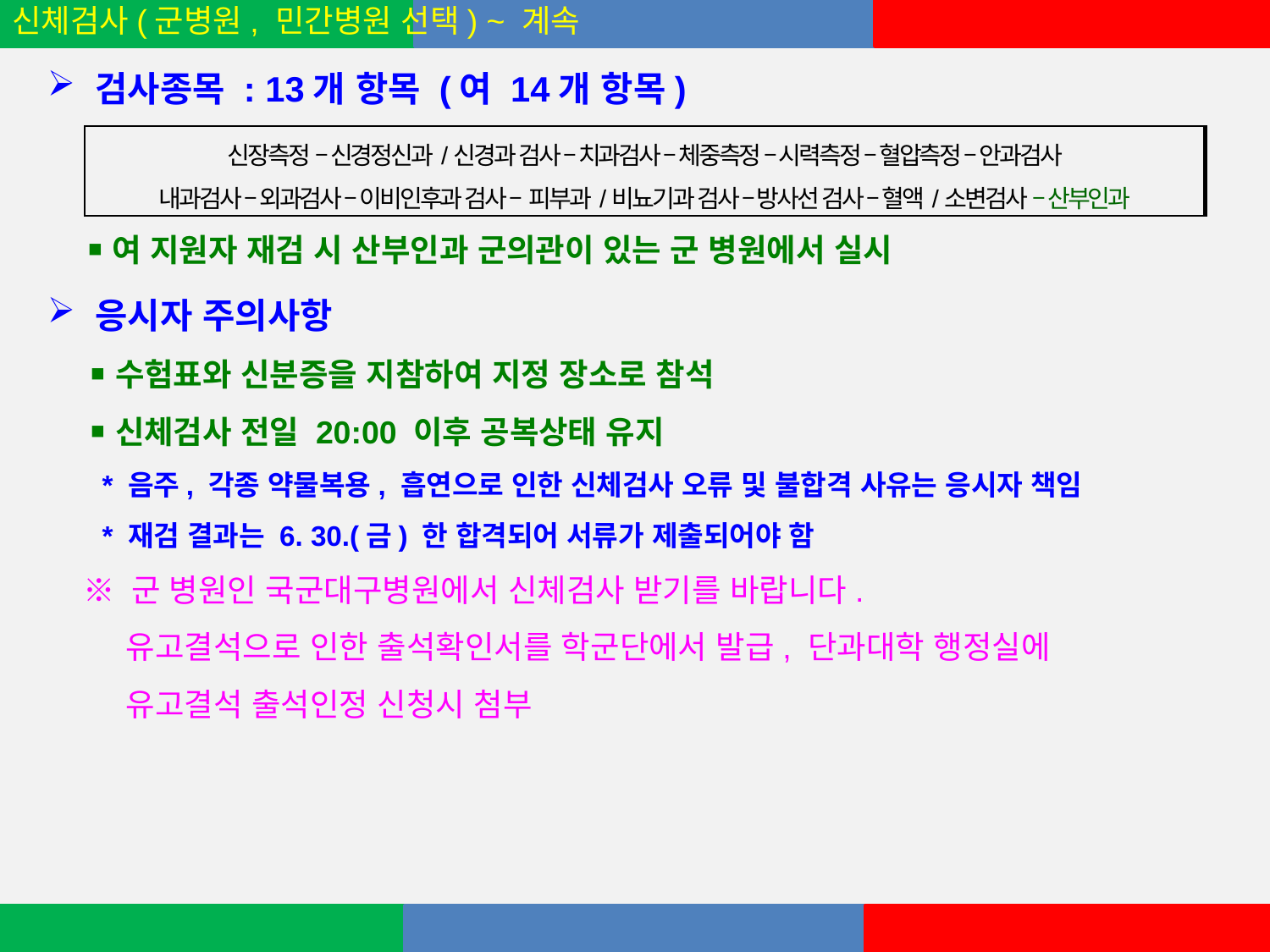

신체검사(군병원, 민간병원 선택) ~ 계속

검사종목 : 13개 항목 (여 14개 항목)
| 신장측정 – 신경정신과/신경과 검사 – 치과검사 – 체중측정 – 시력측정 – 혈압측정 – 안과검사 내과검사 – 외과검사 – 이비인후과 검사 – 피부과/비뇨기과 검사 – 방사선 검사 – 혈액/소변검사 – 산부인과 |
| --- |
￭ 여 지원자 재검 시 산부인과 군의관이 있는 군 병원에서 실시
응시자 주의사항
    ￭ 수험표와 신분증을 지참하여 지정 장소로 참석
    ￭ 신체검사 전일 20:00 이후 공복상태 유지
       * 음주, 각종 약물복용, 흡연으로 인한 신체검사 오류 및 불합격 사유는 응시자 책임
       * 재검 결과는 6. 30.(금) 한 합격되어 서류가 제출되어야 함
    ※ 군 병원인 국군대구병원에서 신체검사 받기를 바랍니다.
        유고결석으로 인한 출석확인서를 학군단에서 발급, 단과대학 행정실에
        유고결석 출석인정 신청시 첨부